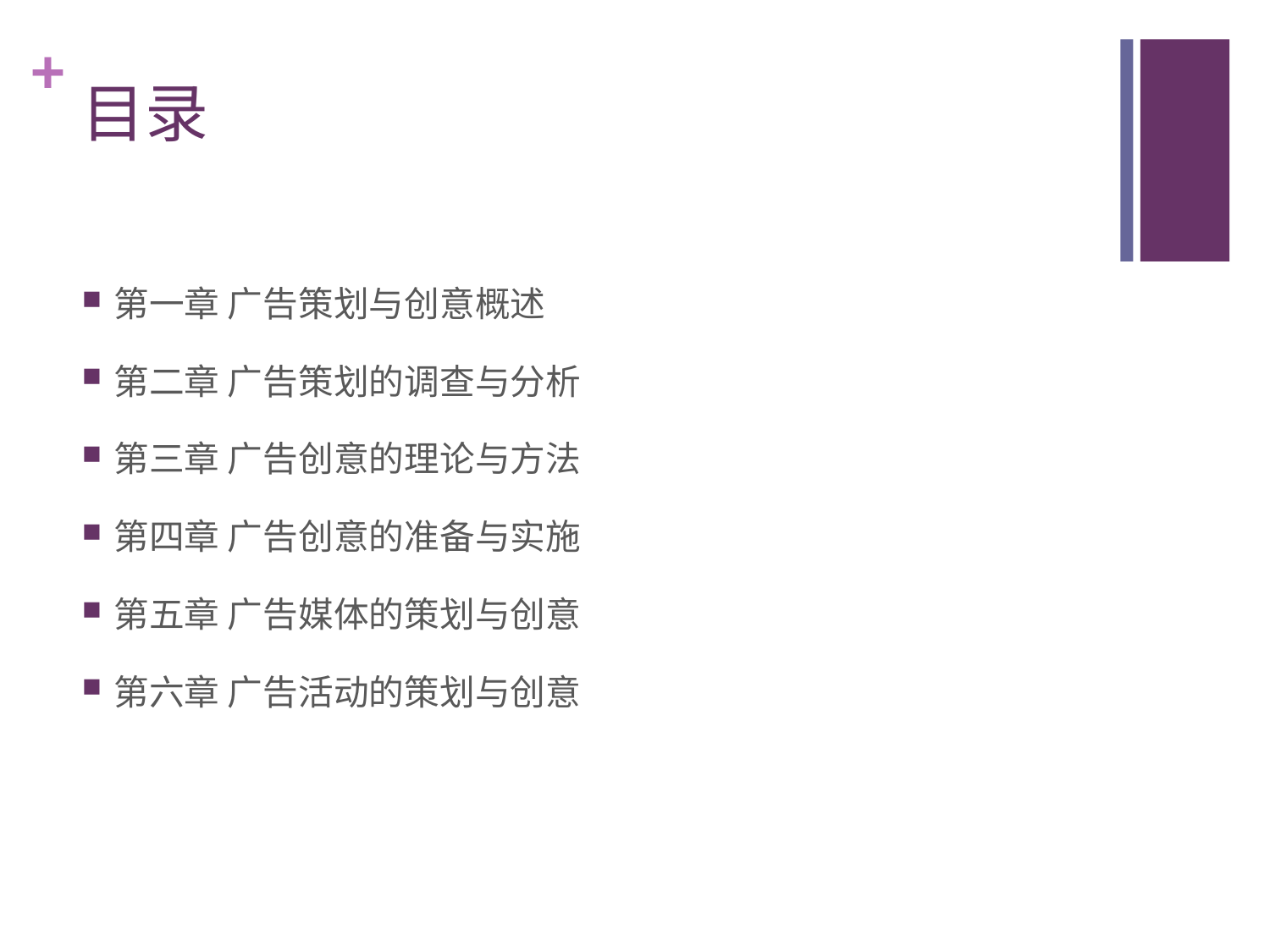

# 目录
第一章 广告策划与创意概述
第二章 广告策划的调查与分析
第三章 广告创意的理论与方法
第四章 广告创意的准备与实施
第五章 广告媒体的策划与创意
第六章 广告活动的策划与创意